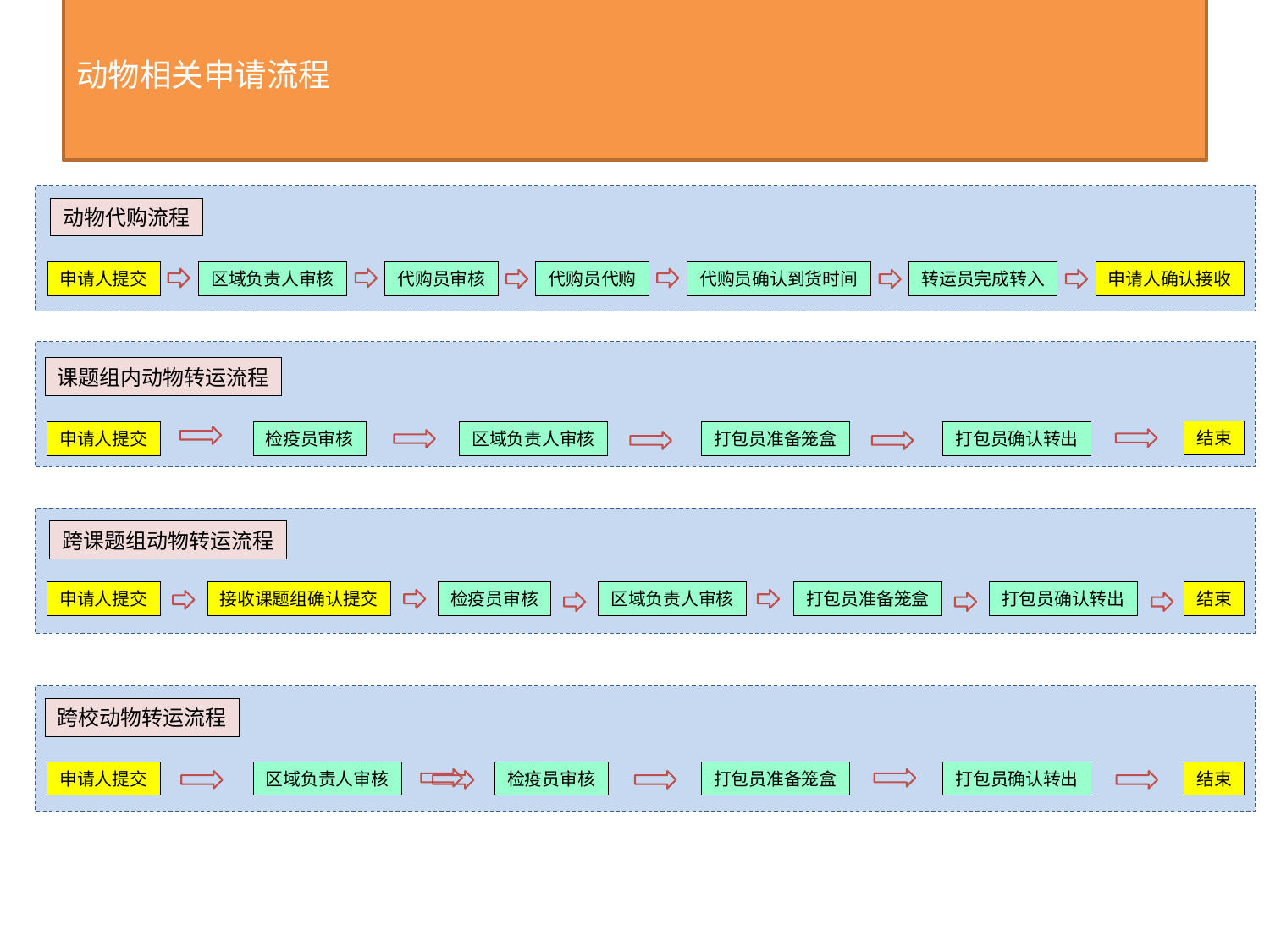

# 动物相关申请流程

动物代购流程
申请人提交
区域负责人审核
代购员审核
代购员代购
代购员确认到货时间
转运员完成转入
申请人确认接收

课题组内动物转运流程
结束
申请人提交
检疫员审核
区域负责人审核
打包员准备笼盒
打包员确认转出

跨课题组动物转运流程
申请人提交
接收课题组确认提交
检疫员审核
区域负责人审核
打包员准备笼盒
打包员确认转出
结束

跨校动物转运流程
申请人提交
区域负责人审核
检疫员审核
打包员准备笼盒
打包员确认转出
结束